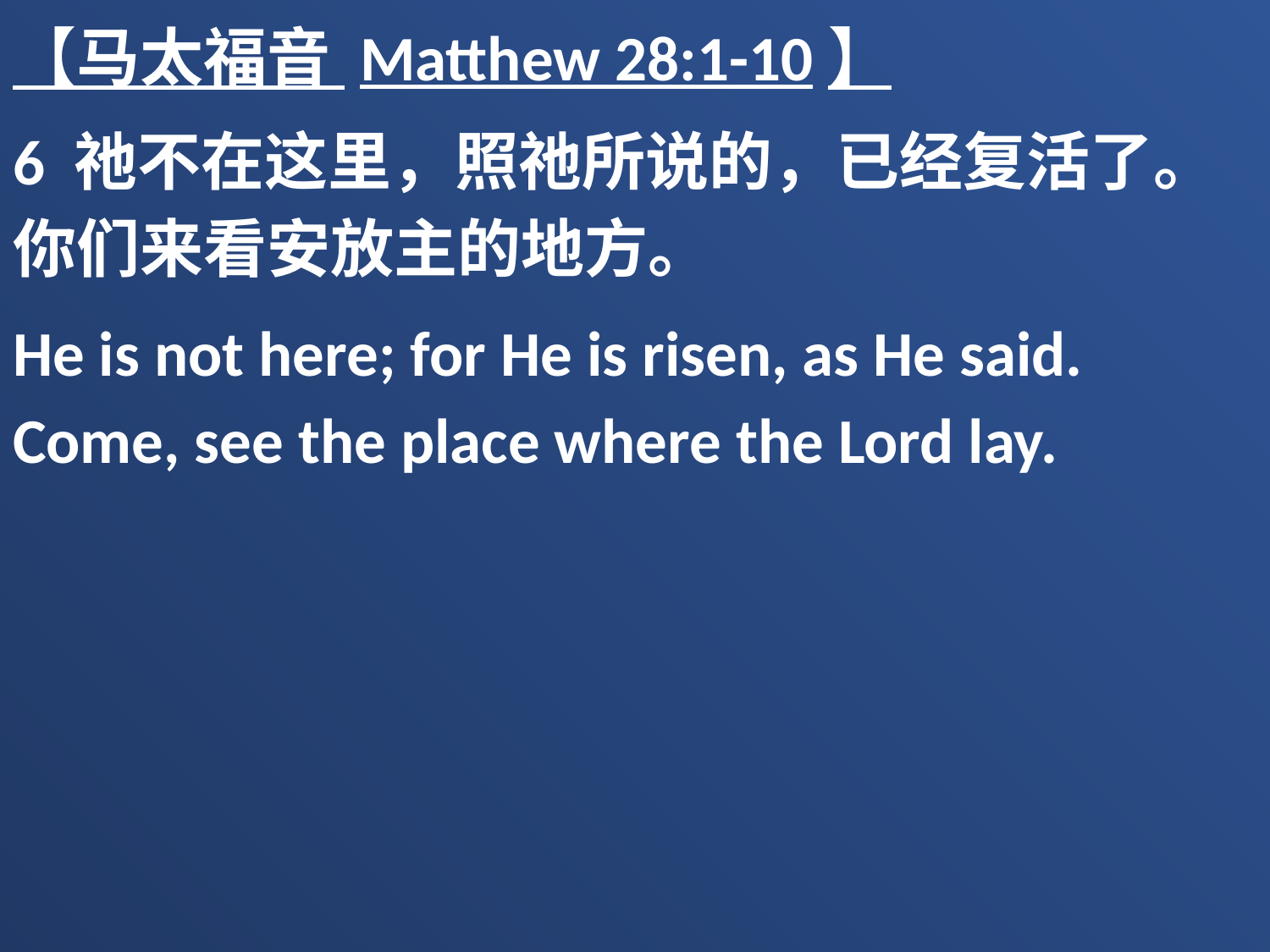

【马太福音 Matthew 28:1-10】
6 祂不在这里，照祂所说的，已经复活了。你们来看安放主的地方。
He is not here; for He is risen, as He said. Come, see the place where the Lord lay.